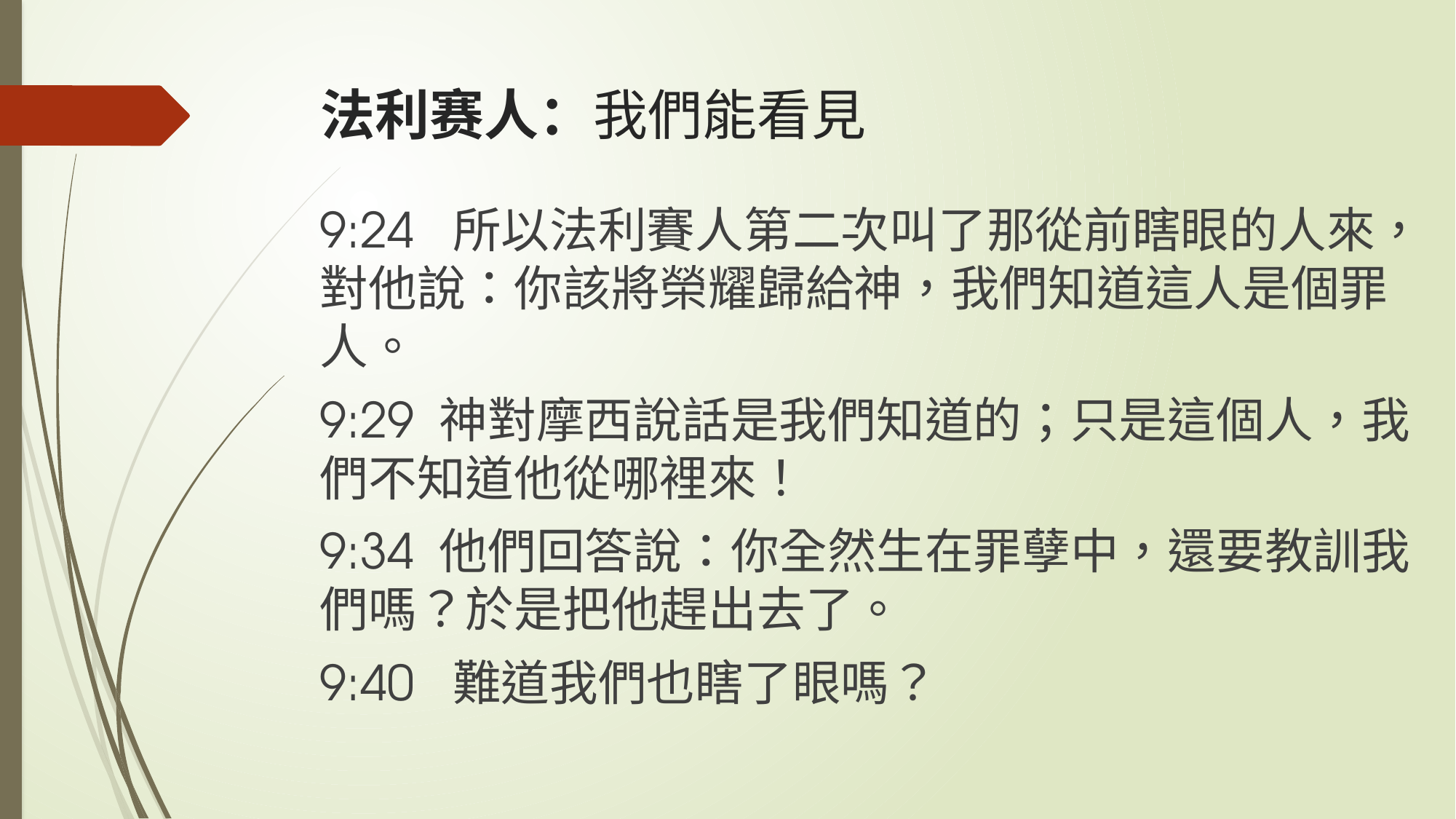

# 法利赛人：我們能看見
9:24  所以法利賽人第二次叫了那從前瞎眼的人來，對他說：你該將榮耀歸給神，我們知道這人是個罪人。
9:29 神對摩西說話是我們知道的；只是這個人，我們不知道他從哪裡來！
9:34 他們回答說：你全然生在罪孽中，還要教訓我們嗎？於是把他趕出去了。
9:40  難道我們也瞎了眼嗎？